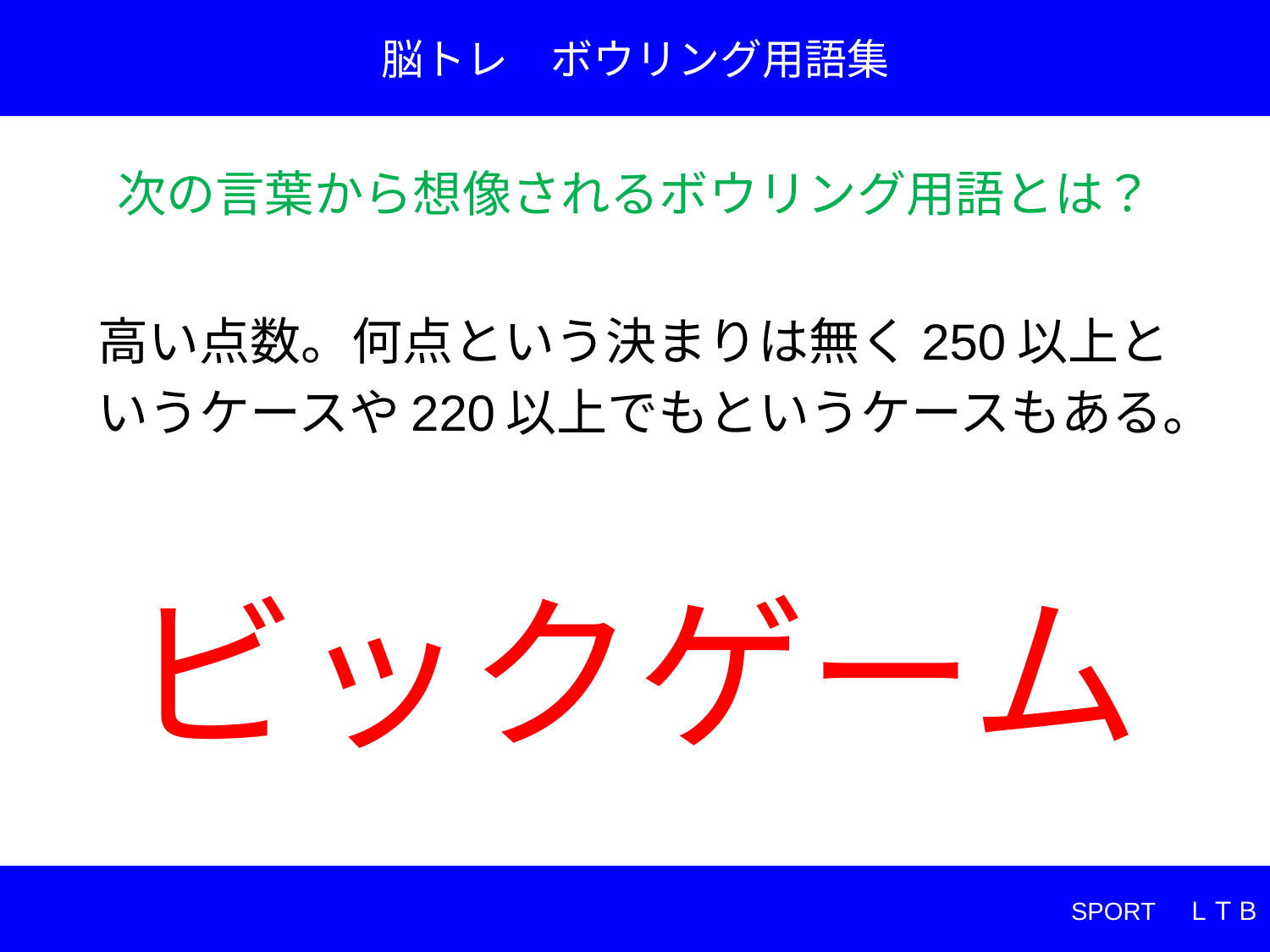

脳トレ　ボウリング用語集
次の言葉から想像されるボウリング用語とは？
高い点数。何点という決まりは無く250以上と
いうケースや220以上でもというケースもある。
# ビックゲーム
SPORT　ＬＴＢ